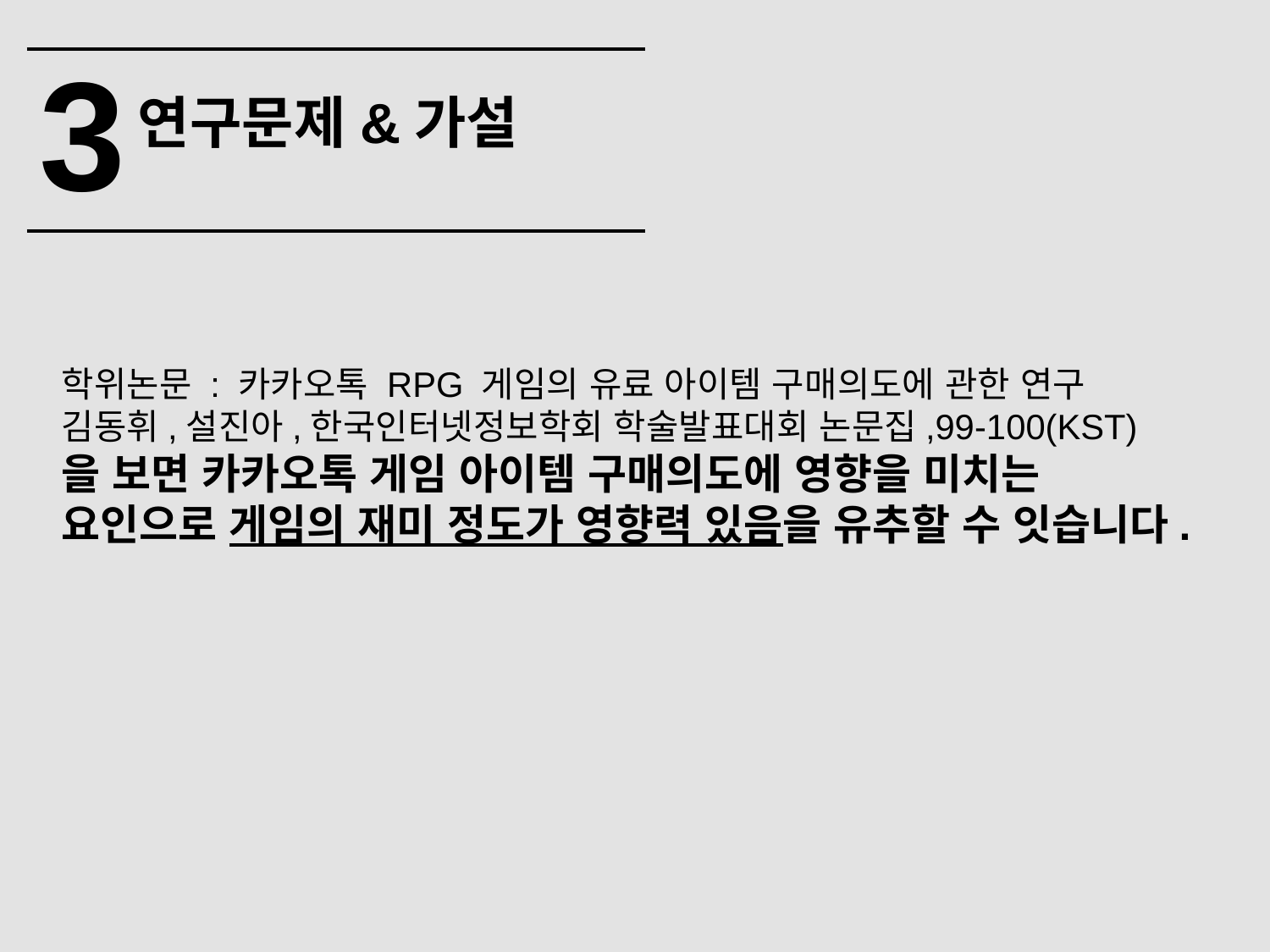

3
연구문제&가설
학위논문 : 카카오톡 RPG 게임의 유료 아이템 구매의도에 관한 연구
김동휘,설진아,한국인터넷정보학회 학술발표대회 논문집,99-100(KST)
을 보면 카카오톡 게임 아이템 구매의도에 영향을 미치는 요인으로 게임의 재미 정도가 영향력 있음을 유추할 수 잇습니다.